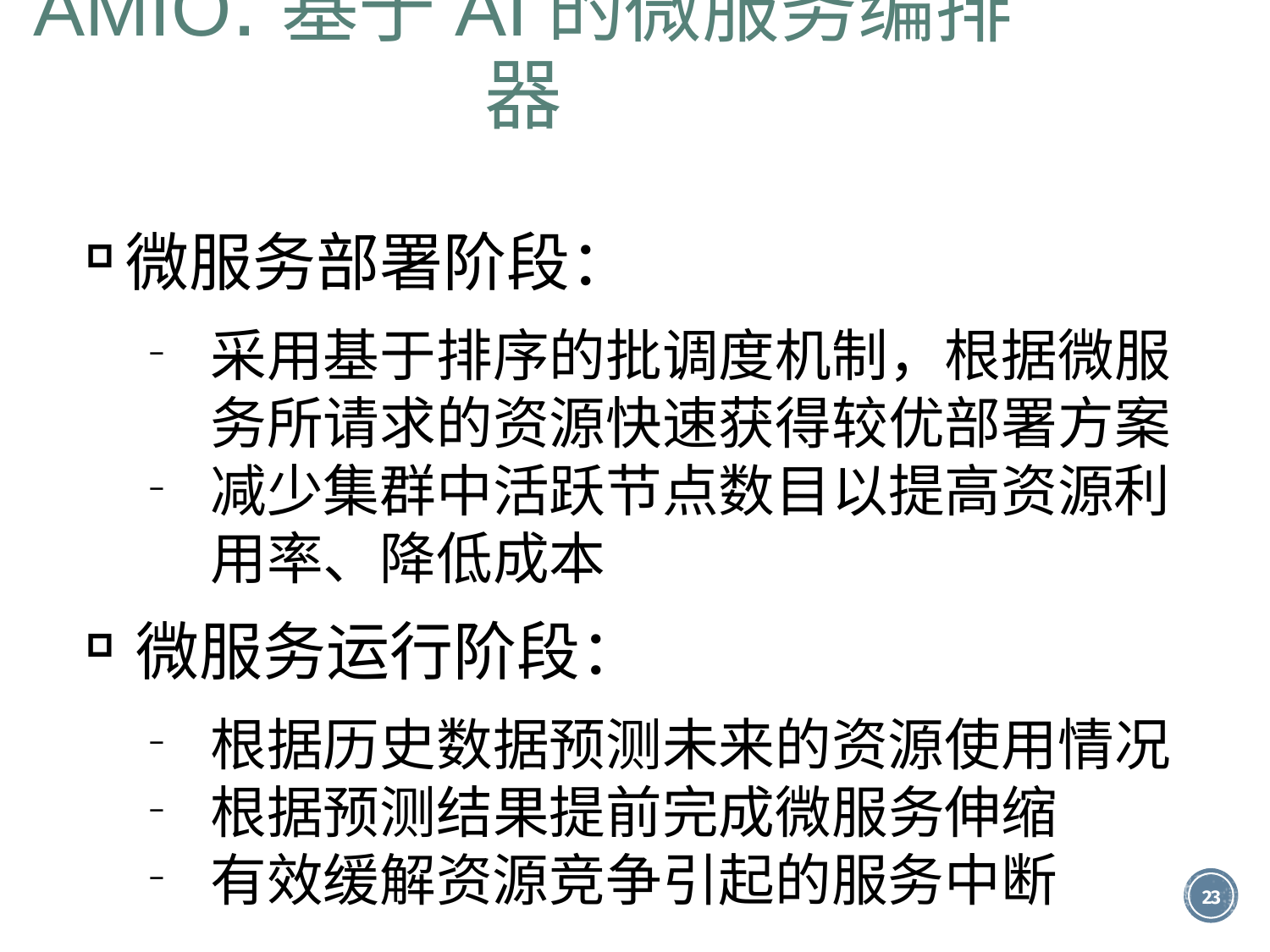

AMIO:基于AI的微服务编排器
微服务部署阶段：
采用基于排序的批调度机制，根据微服务所请求的资源快速获得较优部署方案
减少集群中活跃节点数目以提高资源利用率、降低成本
微服务运行阶段：
根据历史数据预测未来的资源使用情况
根据预测结果提前完成微服务伸缩
有效缓解资源竞争引起的服务中断
23